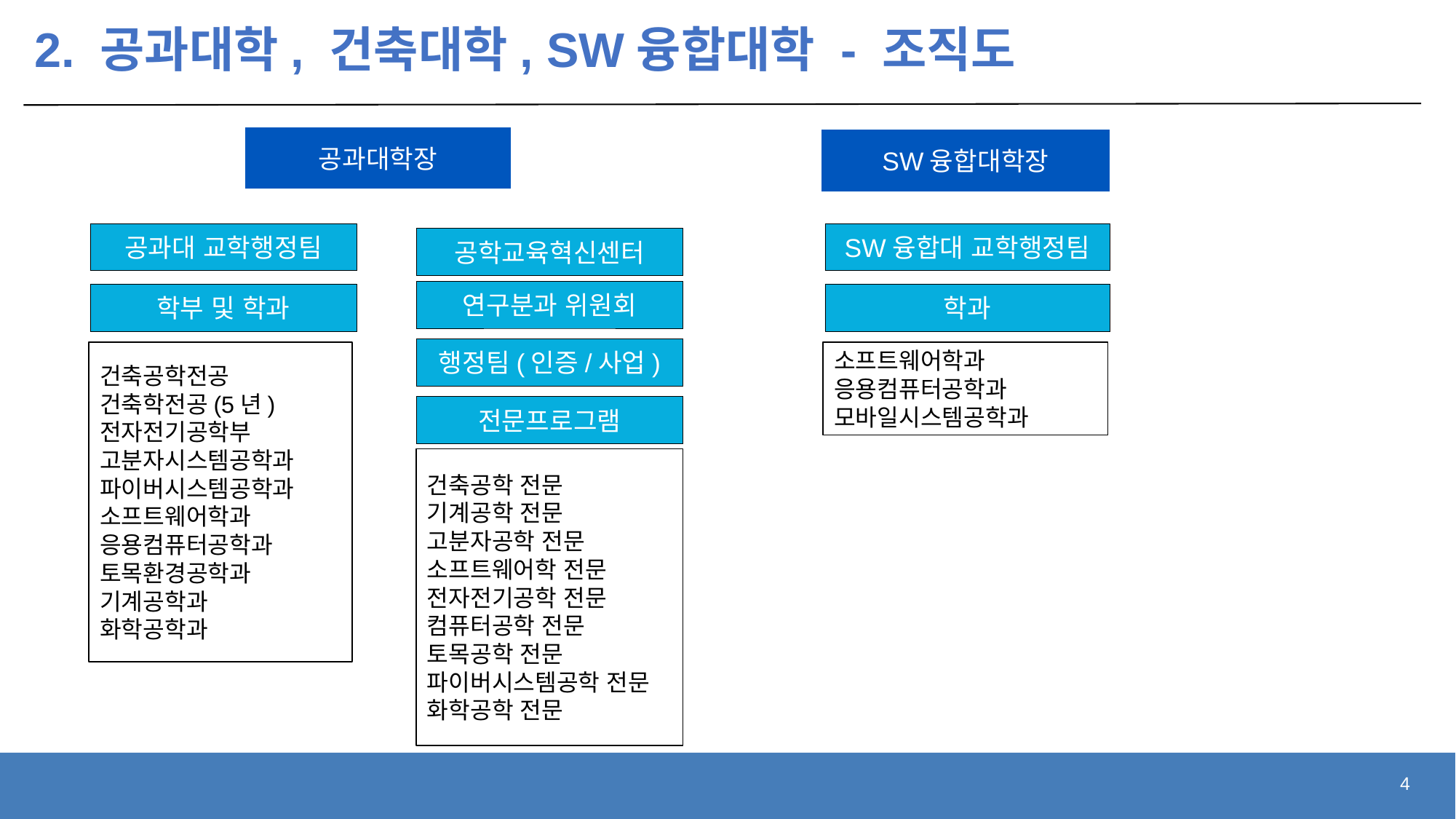

# 2. 공과대학, 건축대학, SW융합대학 - 조직도
공과대학장
SW융합대학장
공과대 교학행정팀
SW융합대 교학행정팀
공학교육혁신센터
연구분과 위원회
학부 및 학과
학과
행정팀(인증/사업)
건축공학전공
건축학전공(5년)
전자전기공학부
고분자시스템공학과
파이버시스템공학과
소프트웨어학과
응용컴퓨터공학과
토목환경공학과
기계공학과
화학공학과
소프트웨어학과
응용컴퓨터공학과
모바일시스템공학과
전문프로그램
건축공학 전문
기계공학 전문
고분자공학 전문
소프트웨어학 전문
전자전기공학 전문
컴퓨터공학 전문
토목공학 전문
파이버시스템공학 전문
화학공학 전문
4